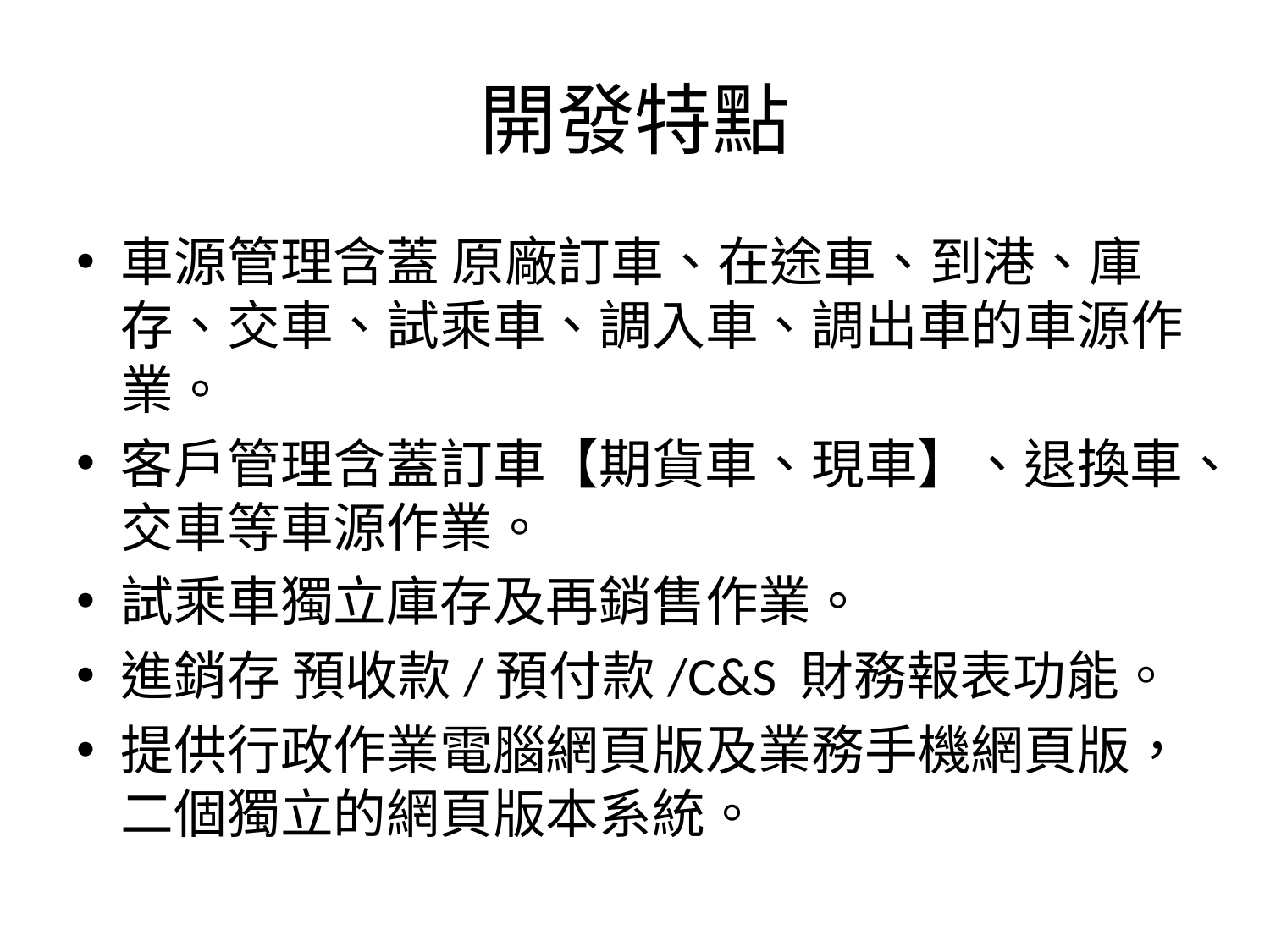

# 開發特點
車源管理含蓋 原廠訂車、在途車、到港、庫存、交車、試乘車、調入車、調出車的車源作業。
客戶管理含蓋訂車【期貨車、現車】、退換車、交車等車源作業。
試乘車獨立庫存及再銷售作業。
進銷存 預收款/預付款/C&S 財務報表功能。
提供行政作業電腦網頁版及業務手機網頁版，二個獨立的網頁版本系統。